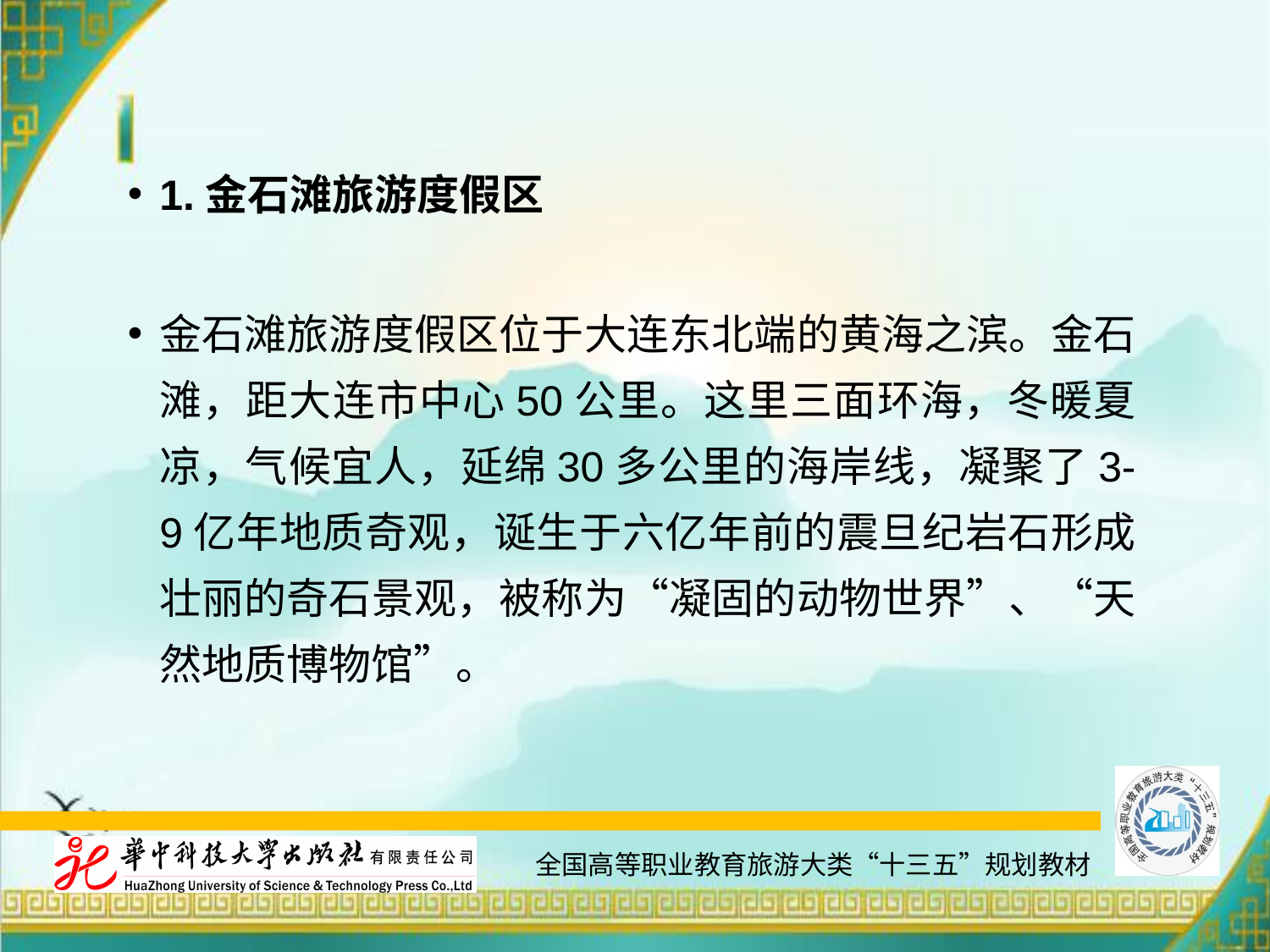

#
1.金石滩旅游度假区

金石滩旅游度假区位于大连东北端的黄海之滨。金石滩，距大连市中心50公里。这里三面环海，冬暖夏凉，气候宜人，延绵30多公里的海岸线，凝聚了3-9亿年地质奇观，诞生于六亿年前的震旦纪岩石形成壮丽的奇石景观，被称为“凝固的动物世界”、“天然地质博物馆”。